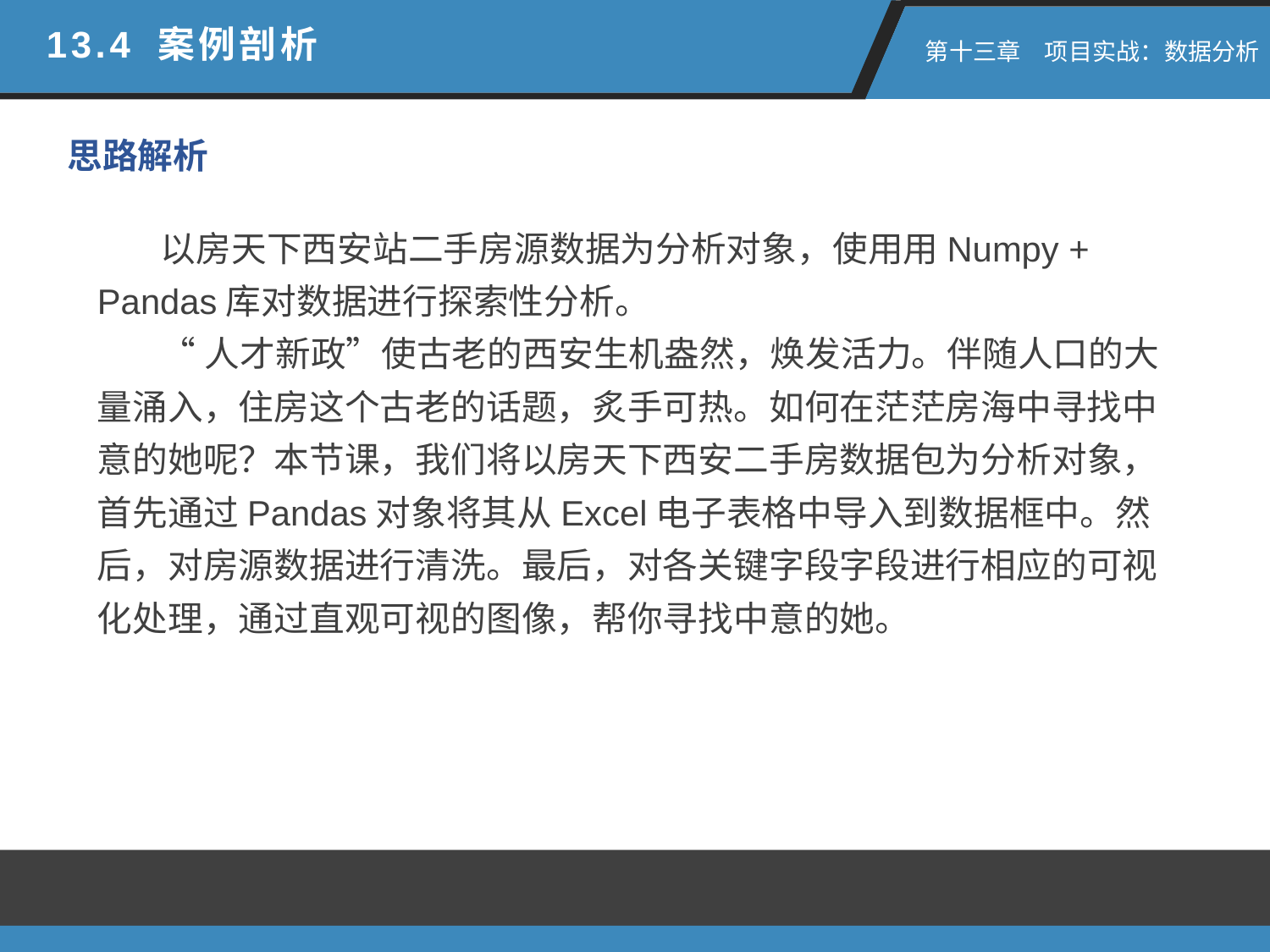

13.4 案例剖析
  第十三章　项目实战：数据分析
思路解析
以房天下西安站二手房源数据为分析对象，使用用Numpy + Pandas库对数据进行探索性分析。
“人才新政”使古老的西安生机盎然，焕发活力。伴随人口的大量涌入，住房这个古老的话题，炙手可热。如何在茫茫房海中寻找中意的她呢？本节课，我们将以房天下西安二手房数据包为分析对象，首先通过Pandas对象将其从Excel电子表格中导入到数据框中。然后，对房源数据进行清洗。最后，对各关键字段字段进行相应的可视化处理，通过直观可视的图像，帮你寻找中意的她。